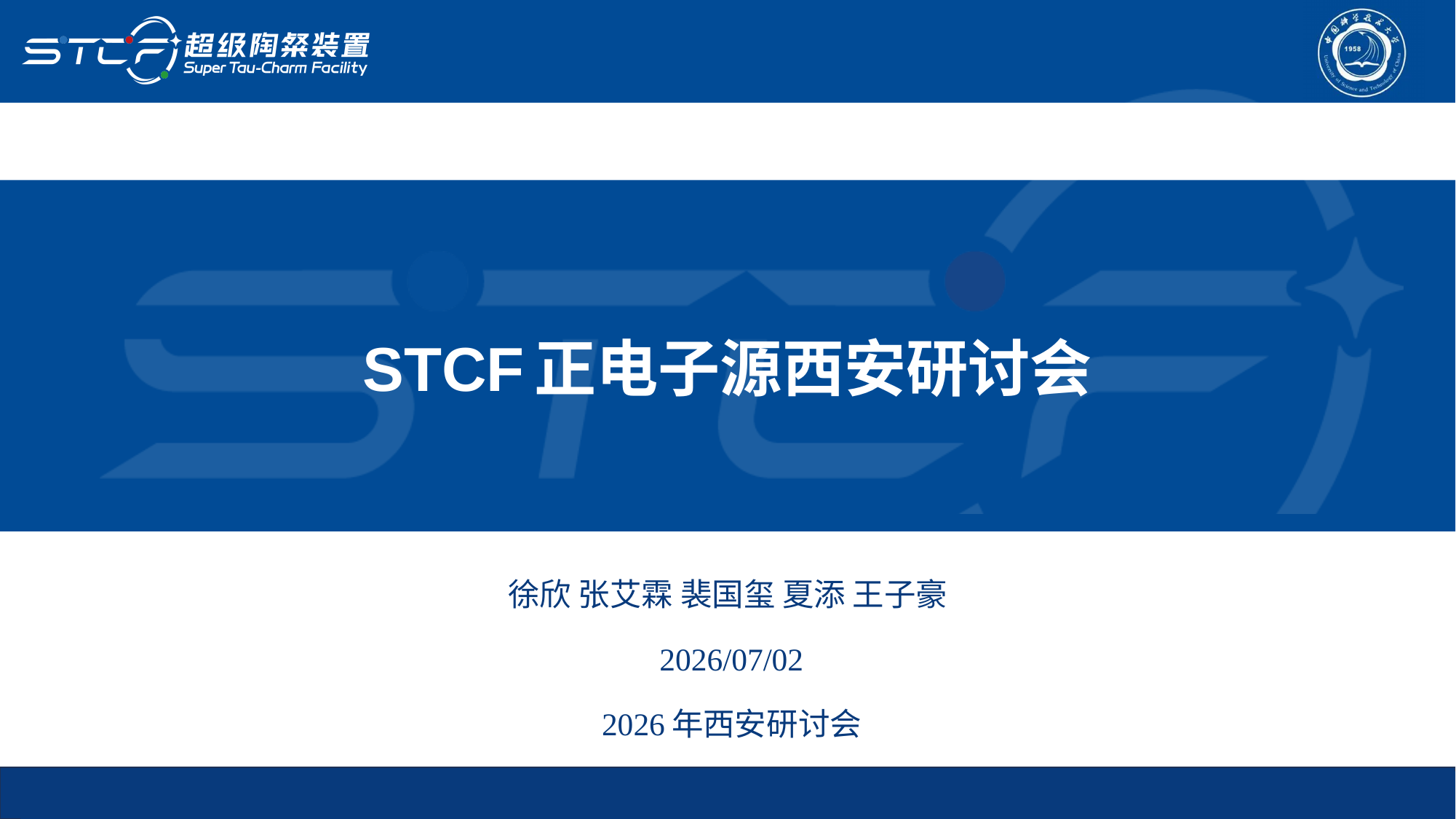

# STCF正电子源西安研讨会
徐欣 张艾霖 裴国玺 夏添 王子豪
2026/07/02
2026年西安研讨会